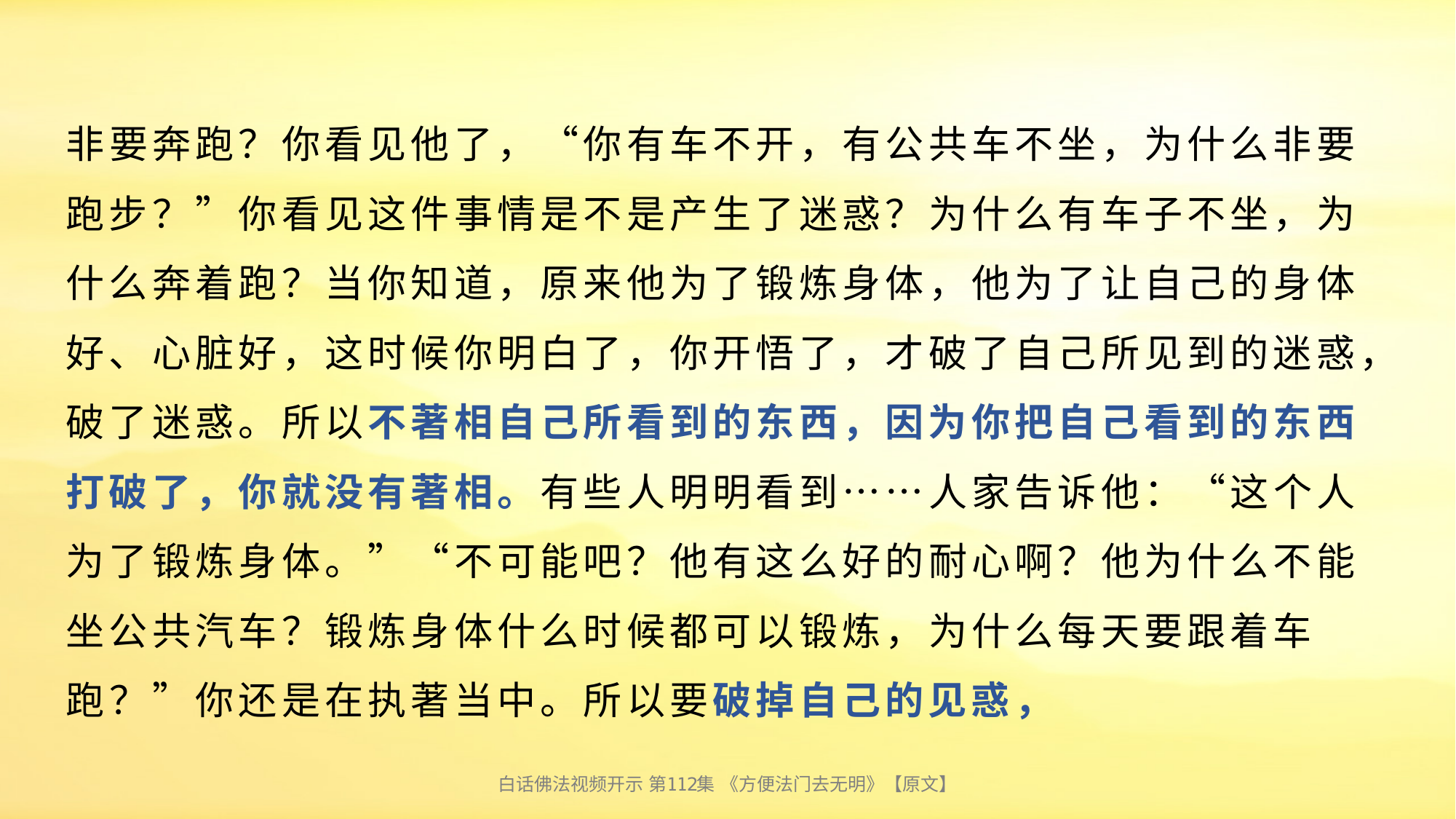

# 非要奔跑？你看见他了，“你有车不开，有公共车不坐，为什么非要跑步？”你看见这件事情是不是产生了迷惑？为什么有车子不坐，为什么奔着跑？当你知道，原来他为了锻炼身体，他为了让自己的身体好、心脏好，这时候你明白了，你开悟了，才破了自己所见到的迷惑，破了迷惑。所以不著相自己所看到的东西，因为你把自己看到的东西打破了，你就没有著相。有些人明明看到……人家告诉他：“这个人为了锻炼身体。”“不可能吧？他有这么好的耐心啊？他为什么不能坐公共汽车？锻炼身体什么时候都可以锻炼，为什么每天要跟着车跑？”你还是在执著当中。所以要破掉自己的见惑，
白话佛法视频开示 第112集 《方便法门去无明》【原文】